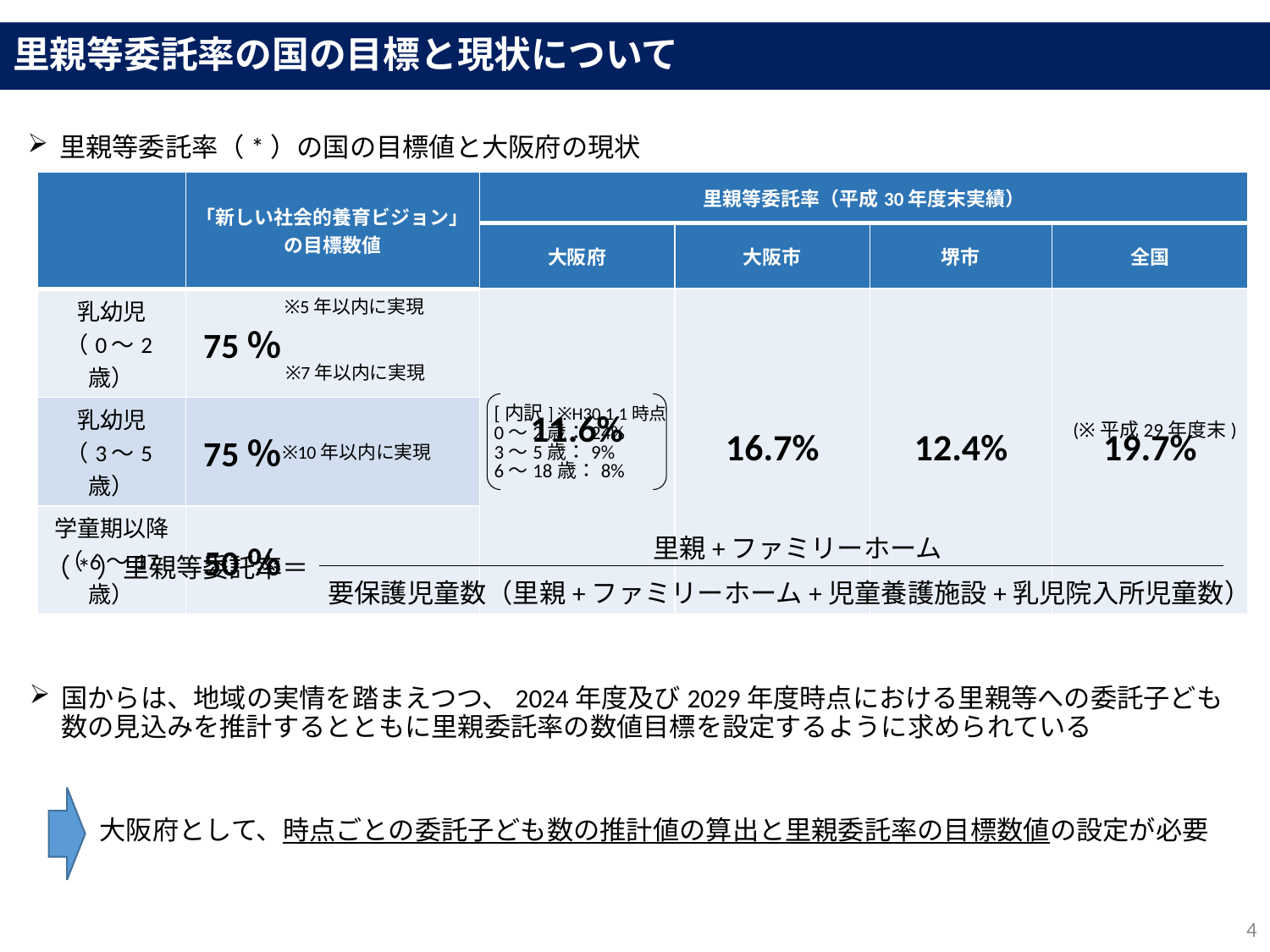

# 里親等委託率の国の目標と現状について
里親等委託率（*）の国の目標値と大阪府の現状
|  | 「新しい社会的養育ビジョン」の目標数値 | 里親等委託率（平成30年度末実績） |  |  |  |
| --- | --- | --- | --- | --- | --- |
|  |  | 大阪府 | 大阪市 | 堺市 | 全国 |
| 乳幼児 （0～2歳） | 75％ | 11.6% | 16.7% | 12.4% | 19.7% |
| 乳幼児 （3～5歳） | 75％ |  |  |  |  |
| 学童期以降 （6～17歳） | 50％ |  |  |  |  |
※5年以内に実現
※7年以内に実現

[内訳] ※H30.1.1時点
0～2歳：24%
3～5歳：9%
6～18歳：8%
(※平成29年度末)
※10年以内に実現
里親+ファミリーホーム
（*）里親等委託率＝
要保護児童数（里親+ファミリーホーム+児童養護施設+乳児院入所児童数）
国からは、地域の実情を踏まえつつ、2024年度及び2029年度時点における里親等への委託子ども数の見込みを推計するとともに里親委託率の数値目標を設定するように求められている

大阪府として、時点ごとの委託子ども数の推計値の算出と里親委託率の目標数値の設定が必要
4